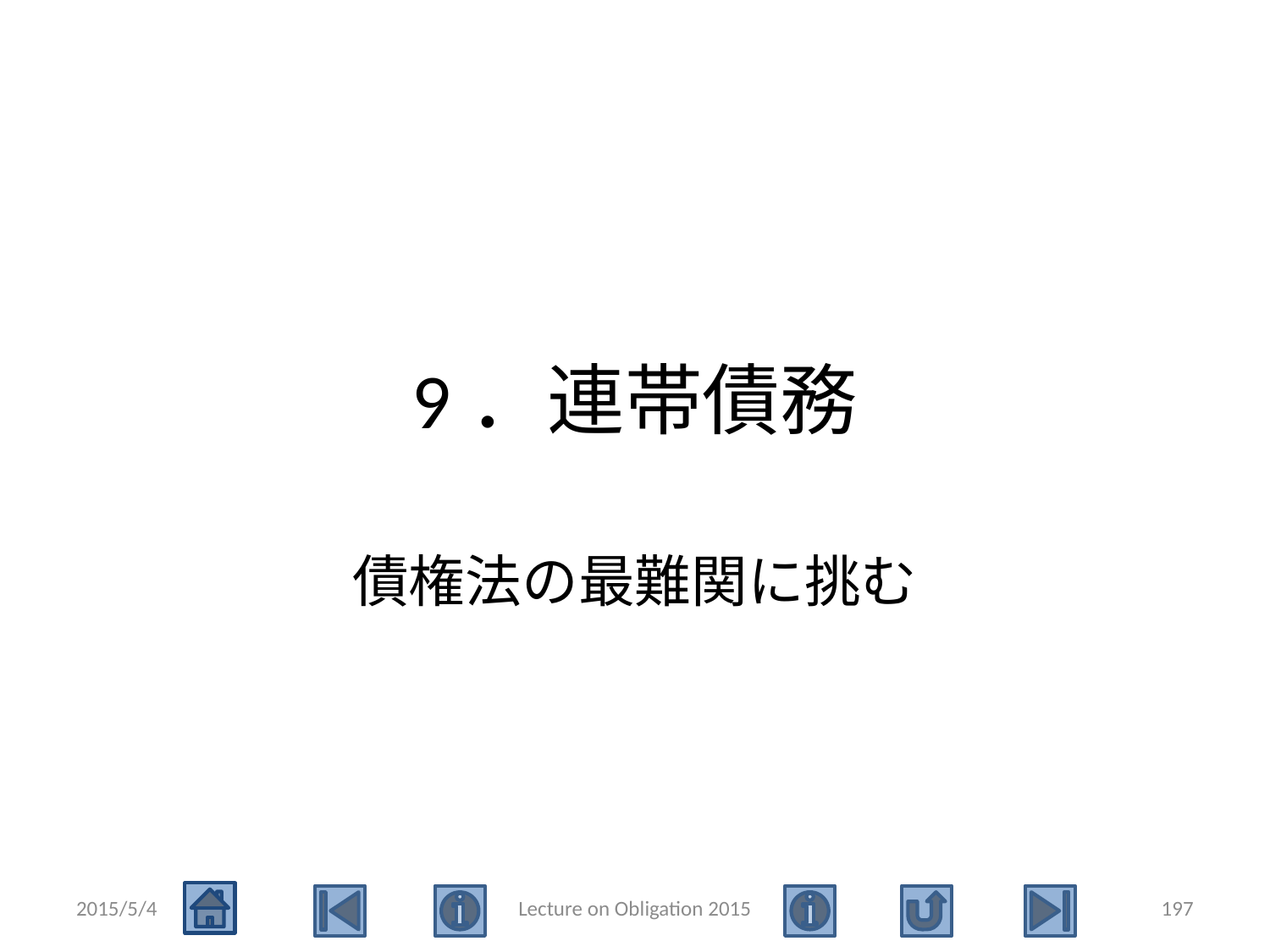

# 9．連帯債務
債権法の最難関に挑む
2015/5/4
Lecture on Obligation 2015
197